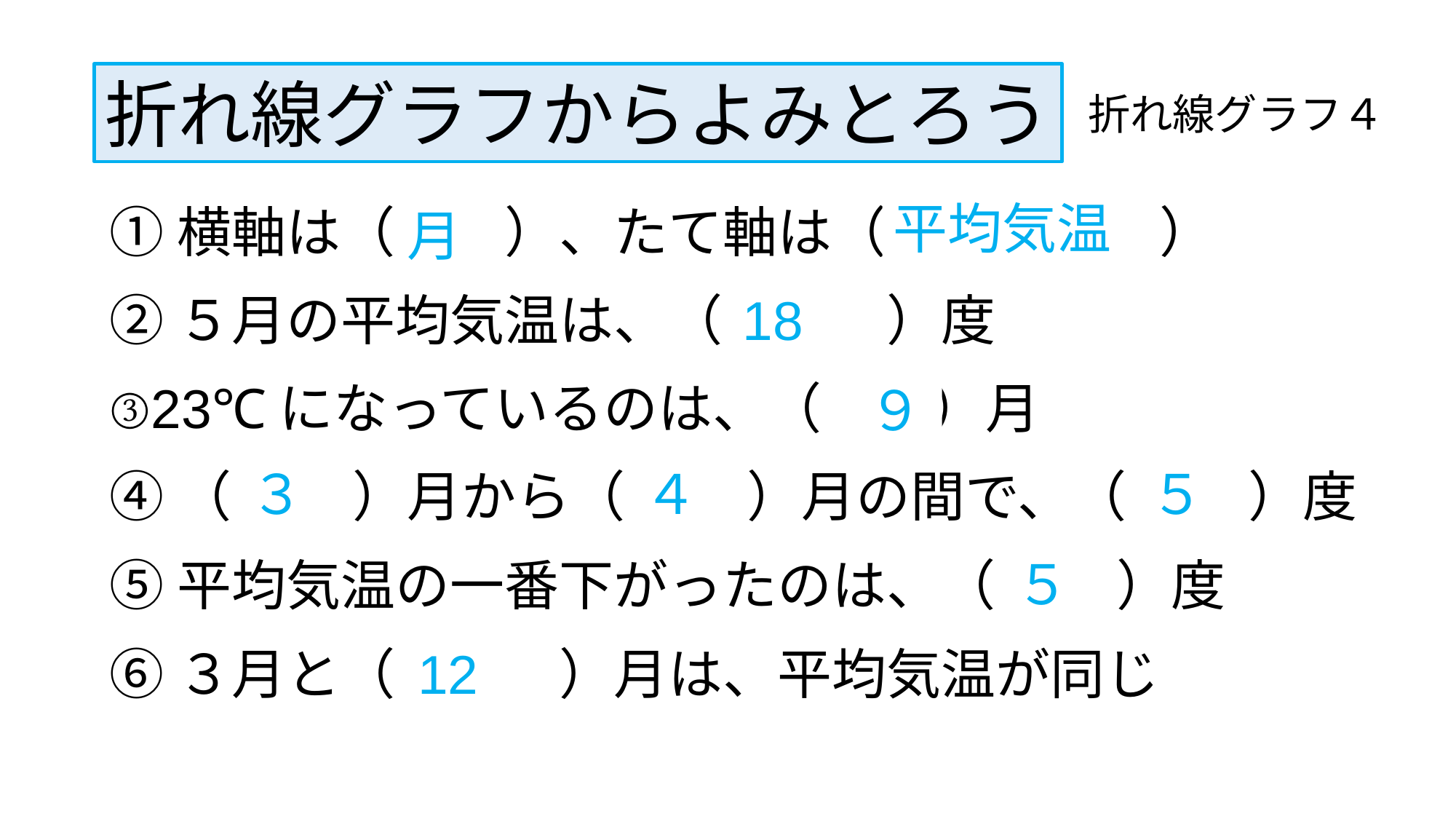

折れ線グラフからよみとろう
折れ線グラフ４
平均気温
①横軸は（　　）、たて軸は（　　　　　）
月
18
②５月の平均気温は、（　　　）度
③23℃になっているのは、（　　）月
９
３
４
５
④（　 　）月から（　 　）月の間で、（　　 ）度
５
⑤平均気温の一番下がったのは、（　 　）度
⑥３月と（　　　）月は、平均気温が同じ
12